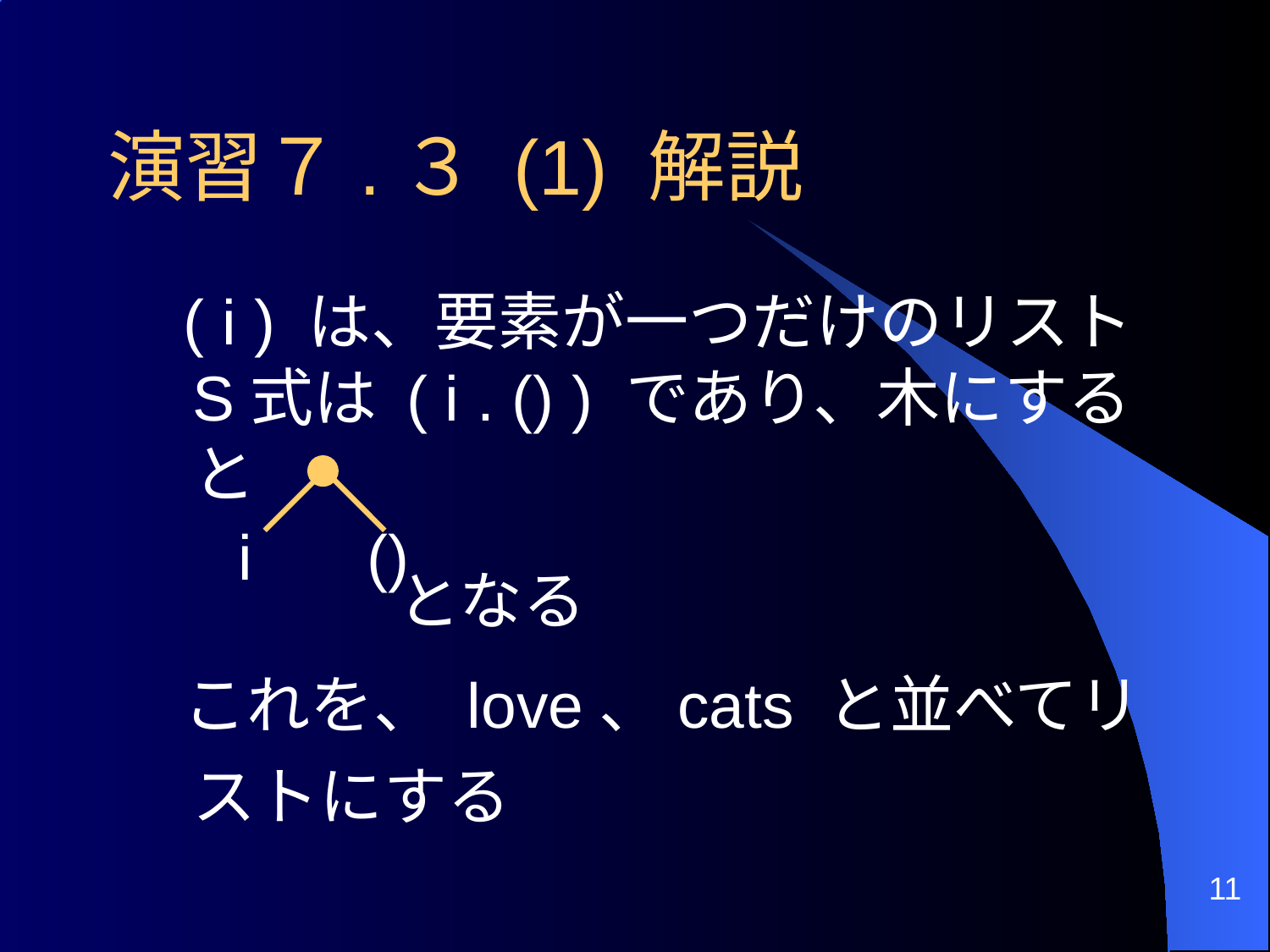

# 演習７.３ (1) 解説
( i ) は、要素が一つだけのリスト
S式は ( i . () ) であり、木にすると
              となる
これを、 love、cats と並べてリストにする

i
()
11